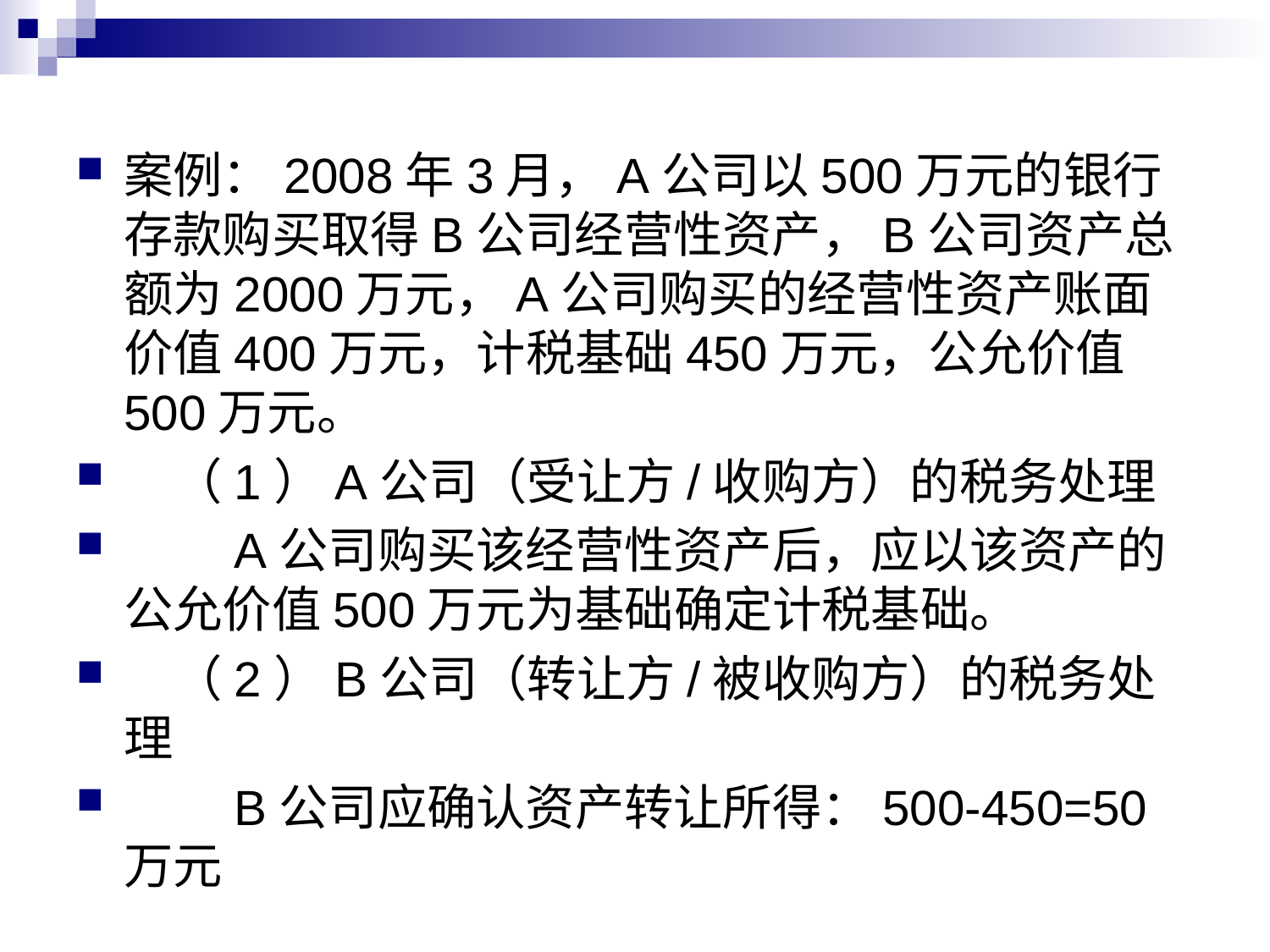

案例：2008年3月，A公司以500万元的银行存款购买取得B公司经营性资产，B公司资产总额为2000万元，A公司购买的经营性资产账面价值400万元，计税基础450万元，公允价值500万元。
　（1）A公司（受让方/收购方）的税务处理
　　A公司购买该经营性资产后，应以该资产的公允价值500万元为基础确定计税基础。
　（2）B公司（转让方/被收购方）的税务处理
　　B公司应确认资产转让所得：500-450=50万元